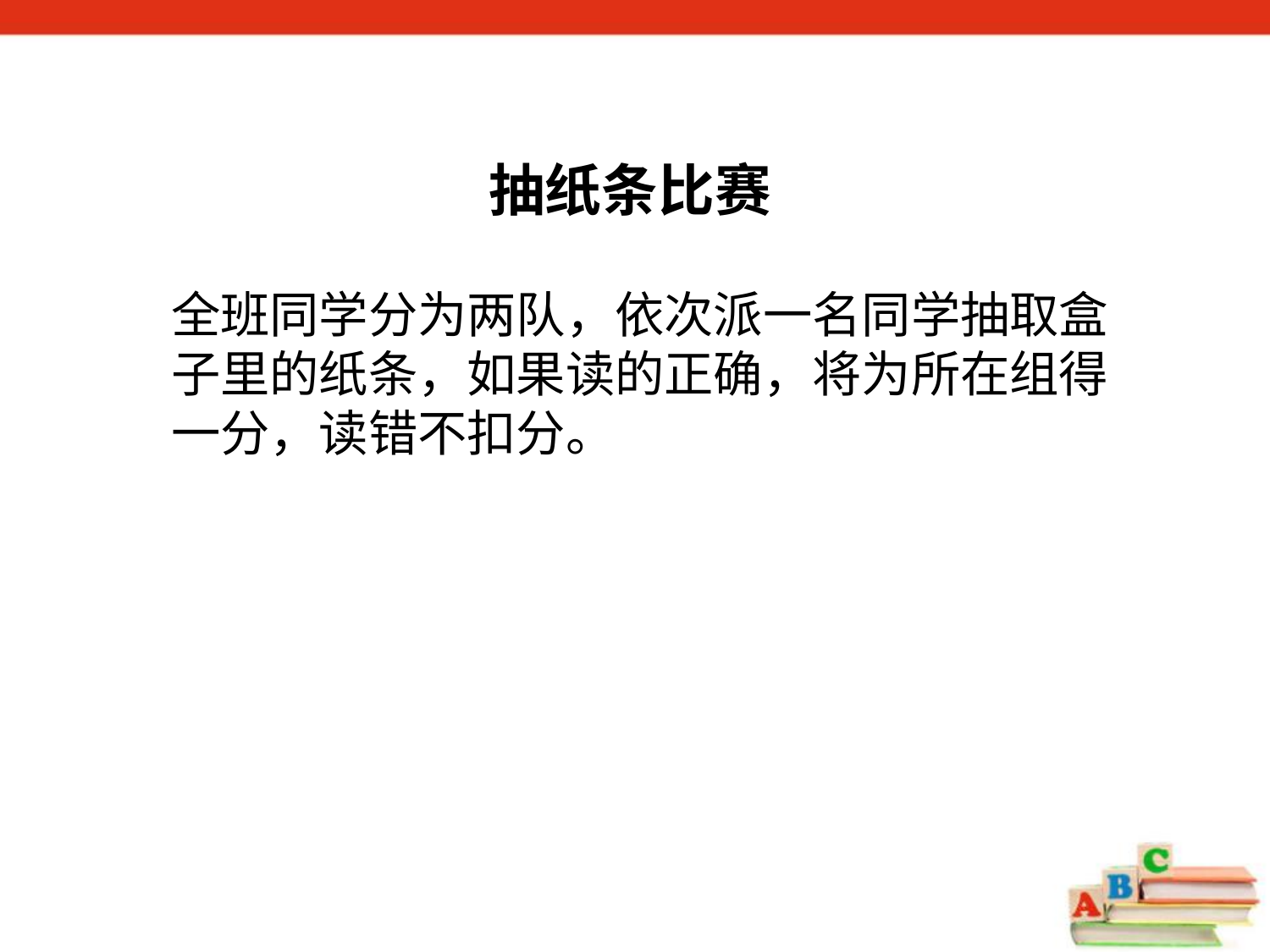

抽纸条比赛
全班同学分为两队，依次派一名同学抽取盒子里的纸条，如果读的正确，将为所在组得一分，读错不扣分。